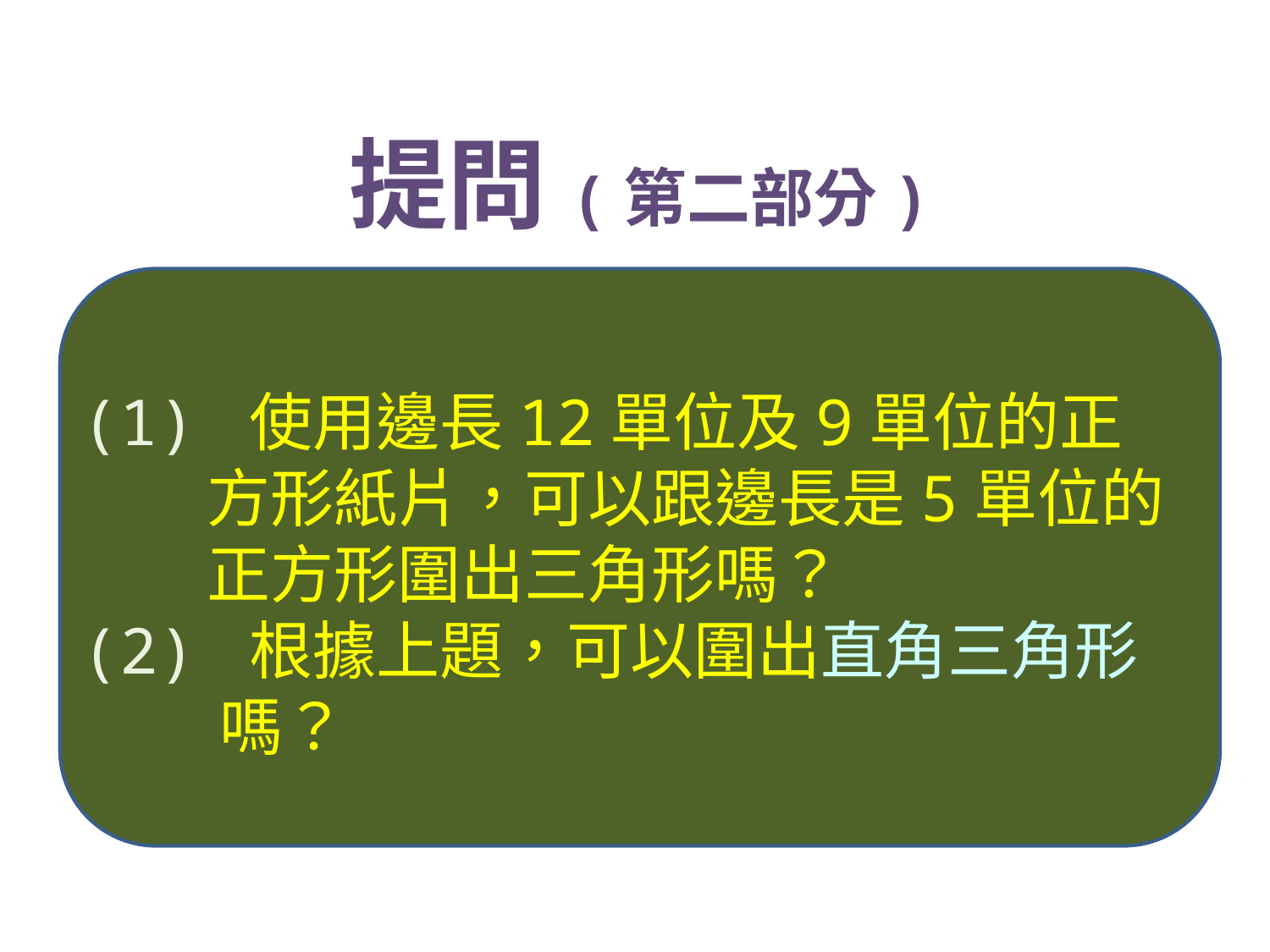

提問(第二部分)

(1) 使用邊長12單位及9單位的正方形紙片，可以跟邊長是5單位的正方形圍出三角形嗎？
(2) 根據上題，可以圍出直角三角形嗎？